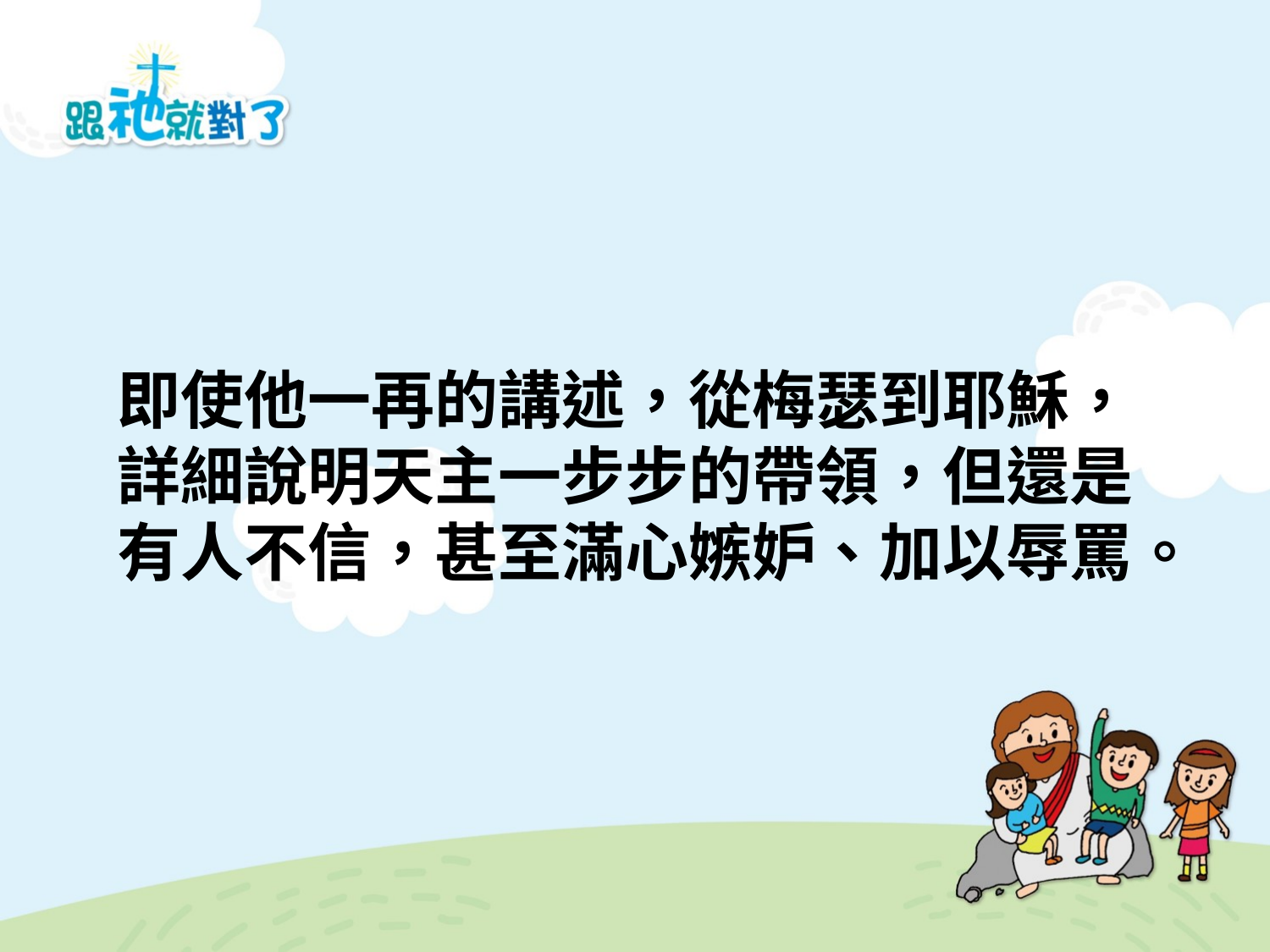

即使他一再的講述，從梅瑟到耶穌，詳細說明天主一步步的帶領，但還是有人不信，甚至滿心嫉妒、加以辱罵。